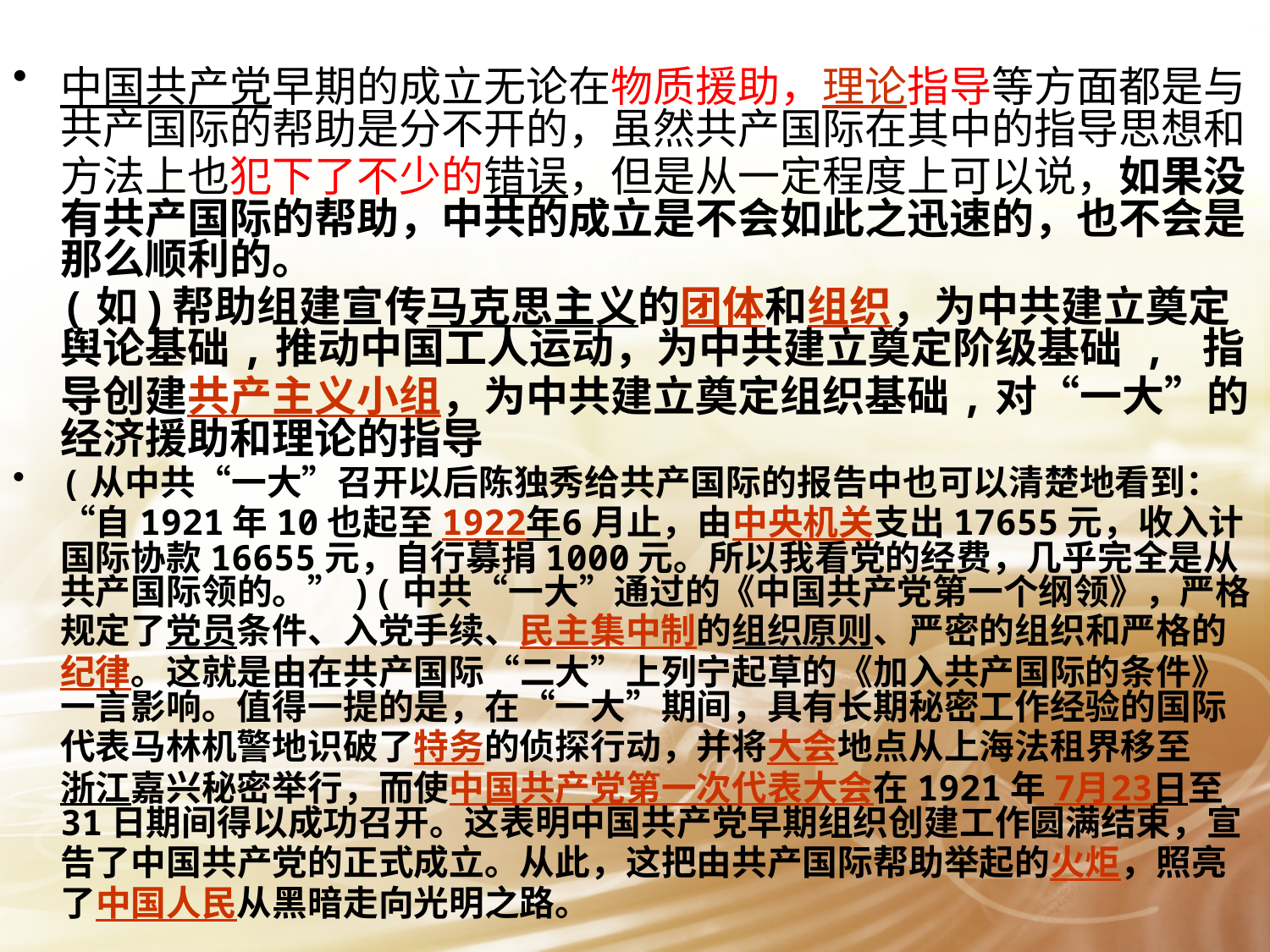

# 中国共产党早期的成立无论在物质援助，理论指导等方面都是与共产国际的帮助是分不开的，虽然共产国际在其中的指导思想和方法上也犯下了不少的错误，但是从一定程度上可以说，如果没有共产国际的帮助，中共的成立是不会如此之迅速的，也不会是那么顺利的。 (如)帮助组建宣传马克思主义的团体和组织，为中共建立奠定舆论基础,推动中国工人运动，为中共建立奠定阶级基础 , 指导创建共产主义小组，为中共建立奠定组织基础,对“一大”的经济援助和理论的指导
(从中共“一大”召开以后陈独秀给共产国际的报告中也可以清楚地看到：“自1921年10也起至1922年6月止，由中央机关支出17655元，收入计国际协款16655元，自行募捐1000元。所以我看党的经费，几乎完全是从共产国际领的。”)(中共“一大”通过的《中国共产党第一个纲领》，严格规定了党员条件、入党手续、民主集中制的组织原则、严密的组织和严格的纪律。这就是由在共产国际“二大”上列宁起草的《加入共产国际的条件》一言影响。值得一提的是，在“一大”期间，具有长期秘密工作经验的国际代表马林机警地识破了特务的侦探行动，并将大会地点从上海法租界移至浙江嘉兴秘密举行，而使中国共产党第一次代表大会在1921年7月23日至31日期间得以成功召开。这表明中国共产党早期组织创建工作圆满结束，宣告了中国共产党的正式成立。从此，这把由共产国际帮助举起的火炬，照亮了中国人民从黑暗走向光明之路。